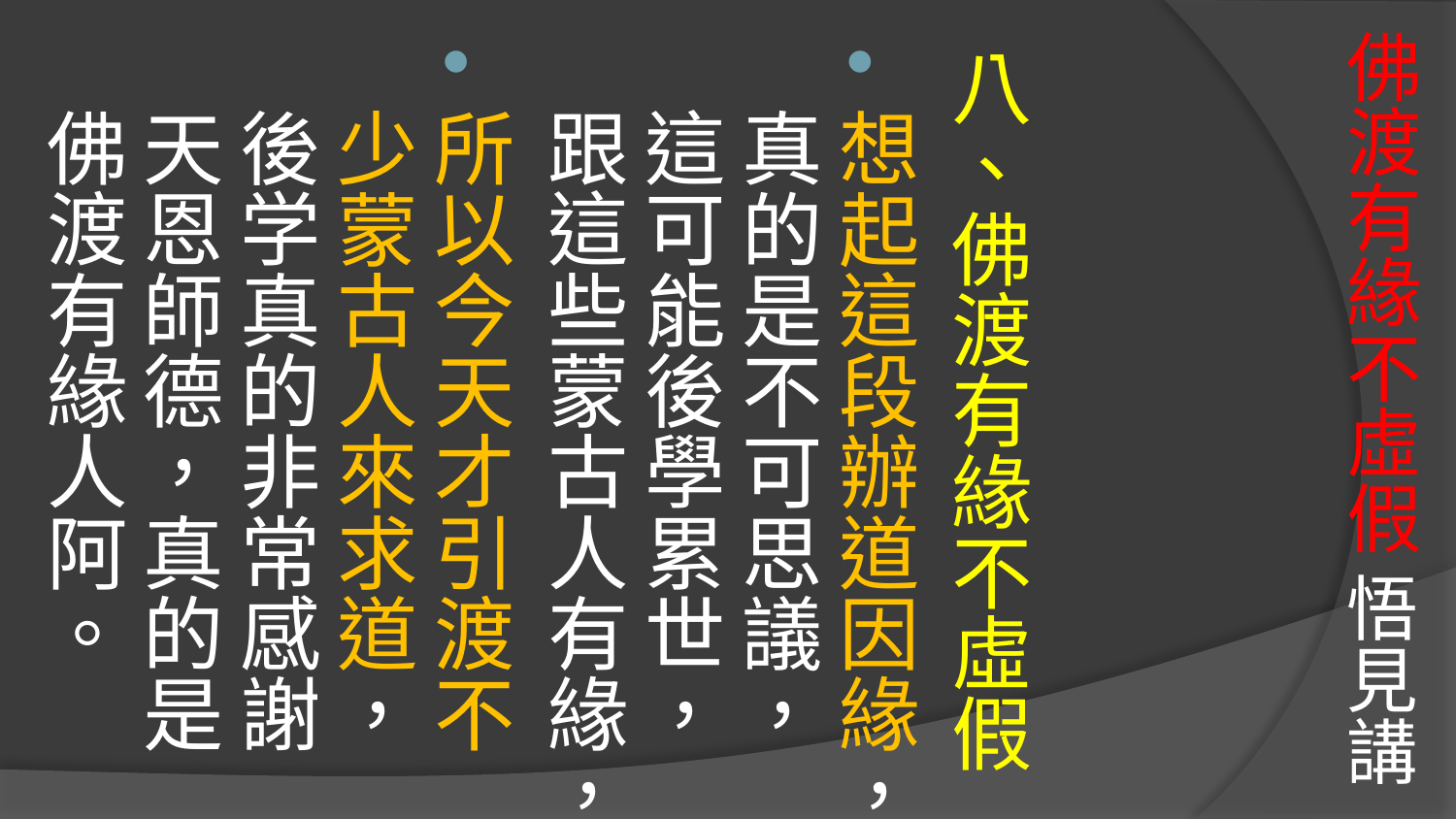

# 佛渡有緣不虛假 悟見講
八、佛渡有緣不虛假
想起這段辦道因緣，真的是不可思議，這可能後學累世，跟這些蒙古人有緣，
所以今天才引渡不少蒙古人來求道，後学真的非常感謝天恩師德，真的是佛渡有緣人阿。